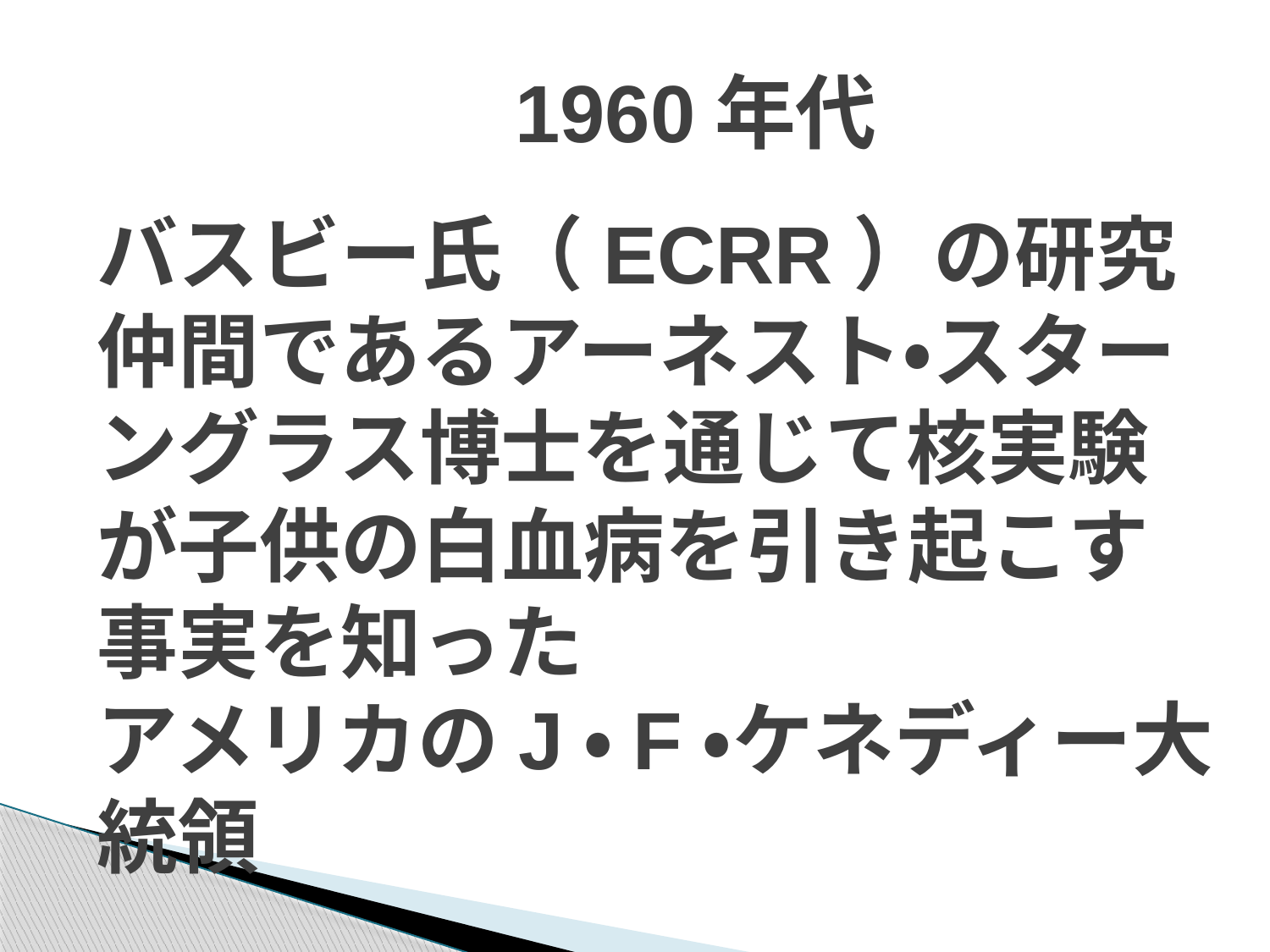

1960年代
バスビー氏（ECRR）の研究仲間であるアーネスト・スターングラス博士を通じて核実験が子供の白血病を引き起こす事実を知った
アメリカのJ・F・ケネディー大統領